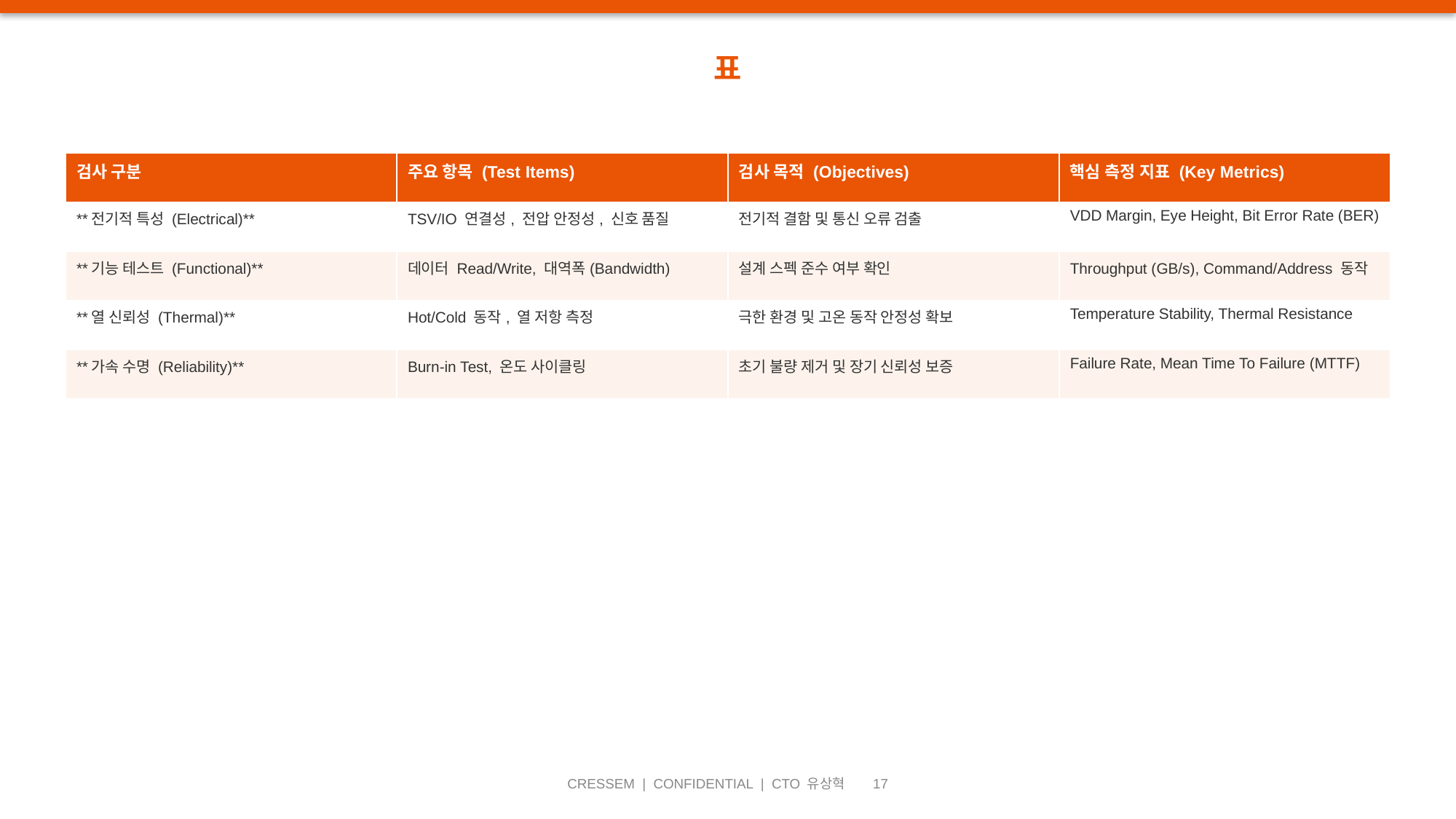

표
| 검사 구분 | 주요 항목 (Test Items) | 검사 목적 (Objectives) | 핵심 측정 지표 (Key Metrics) |
| --- | --- | --- | --- |
| \*\*전기적 특성 (Electrical)\*\* | TSV/IO 연결성, 전압 안정성, 신호 품질 | 전기적 결함 및 통신 오류 검출 | VDD Margin, Eye Height, Bit Error Rate (BER) |
| \*\*기능 테스트 (Functional)\*\* | 데이터 Read/Write, 대역폭(Bandwidth) | 설계 스펙 준수 여부 확인 | Throughput (GB/s), Command/Address 동작 |
| \*\*열 신뢰성 (Thermal)\*\* | Hot/Cold 동작, 열 저항 측정 | 극한 환경 및 고온 동작 안정성 확보 | Temperature Stability, Thermal Resistance |
| \*\*가속 수명 (Reliability)\*\* | Burn-in Test, 온도 사이클링 | 초기 불량 제거 및 장기 신뢰성 보증 | Failure Rate, Mean Time To Failure (MTTF) |
CRESSEM  |  CONFIDENTIAL  |  CTO 유상혁        17